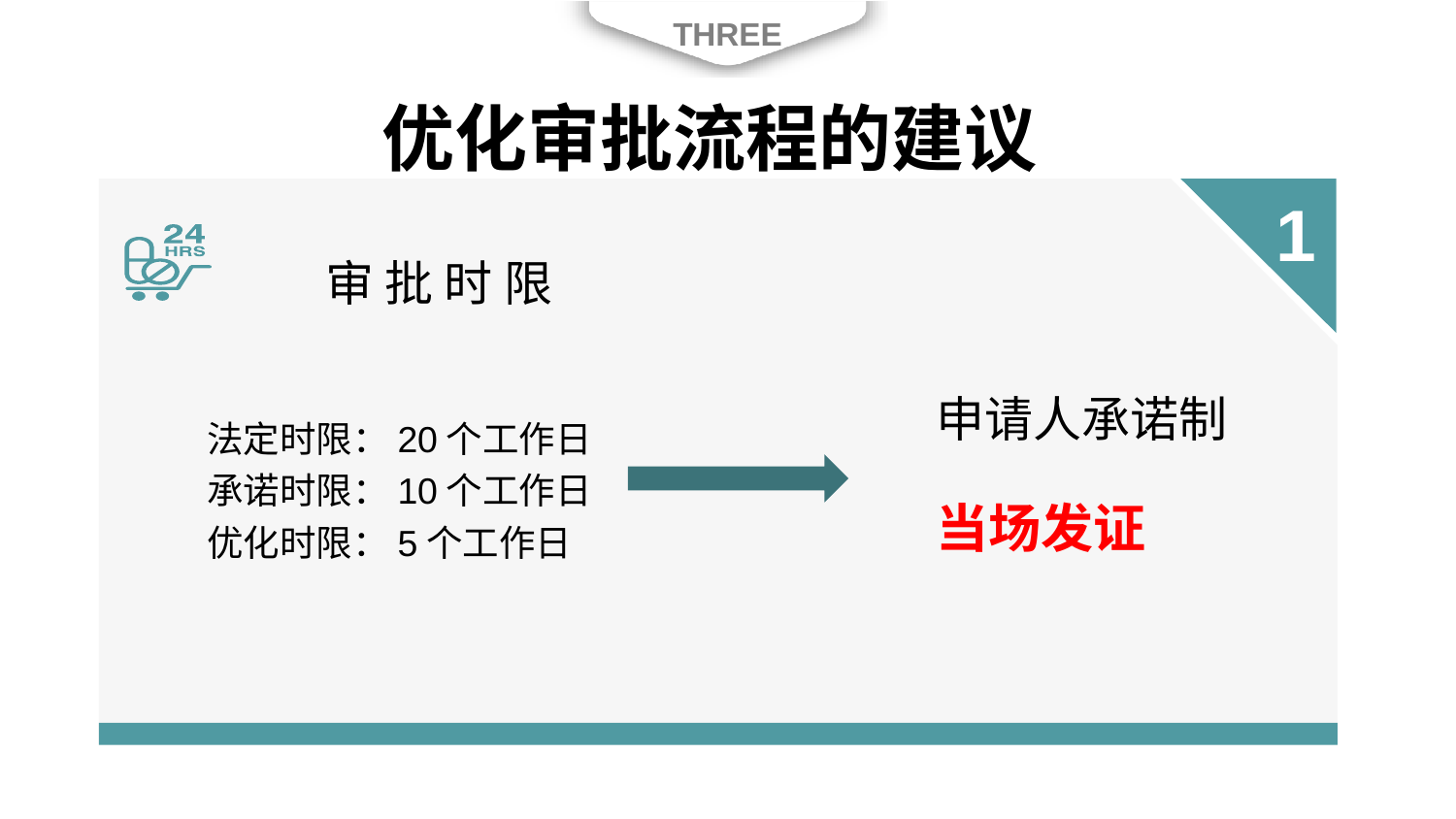

THREE
优化审批流程的建议

1

审 批 时 限
法定时限：20个工作日
承诺时限：10个工作日
优化时限：5个工作日

申请人承诺制

当场发证